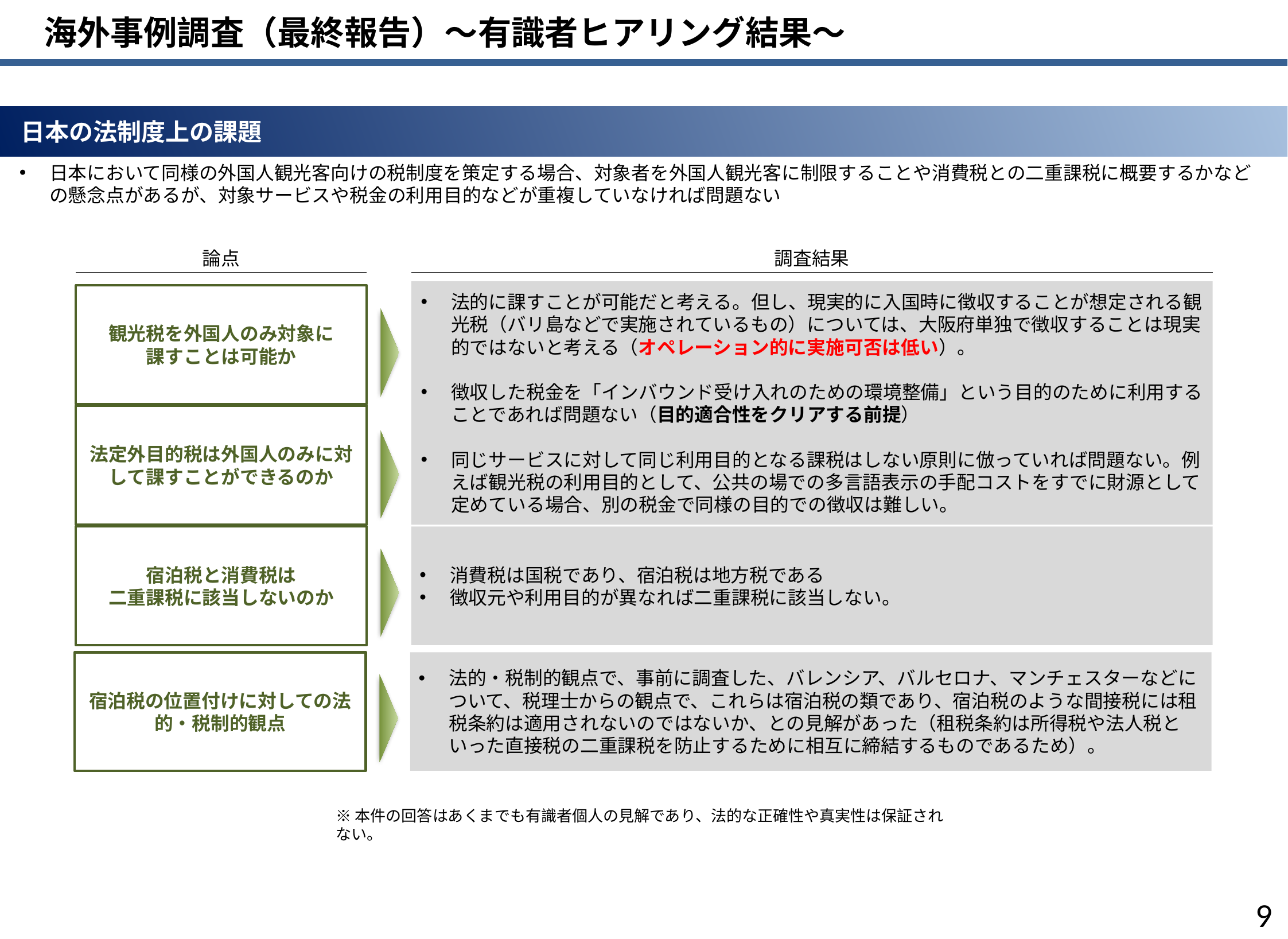

海外事例調査（最終報告）～有識者ヒアリング結果～
 日本の法制度上の課題
日本において同様の外国人観光客向けの税制度を策定する場合、対象者を外国人観光客に制限することや消費税との二重課税に概要するかなどの懸念点があるが、対象サービスや税金の利用目的などが重複していなければ問題ない
論点
観光税を外国人のみ対象に
課すことは可能か
法定外目的税は外国人のみに対して課すことができるのか
宿泊税と消費税は
二重課税に該当しないのか
宿泊税の位置付けに対しての法的・税制的観点
調査結果
法的に課すことが可能だと考える。但し、現実的に入国時に徴収することが想定される観光税（バリ島などで実施されているもの）については、大阪府単独で徴収することは現実的ではないと考える（オペレーション的に実施可否は低い）。

徴収した税金を「インバウンド受け入れのための環境整備」という目的のために利用することであれば問題ない（目的適合性をクリアする前提）

同じサービスに対して同じ利用目的となる課税はしない原則に倣っていれば問題ない。例えば観光税の利用目的として、公共の場での多言語表示の手配コストをすでに財源として定めている場合、別の税金で同様の目的での徴収は難しい。
消費税は国税であり、宿泊税は地方税である
徴収元や利用目的が異なれば二重課税に該当しない。
法的・税制的観点で、事前に調査した、バレンシア、バルセロナ、マンチェスターなどについて、税理士からの観点で、これらは宿泊税の類であり、宿泊税のような間接税には租税条約は適用されないのではないか、との見解があった（租税条約は所得税や法人税といった直接税の二重課税を防止するために相互に締結するものであるため）。

※本件の回答はあくまでも有識者個人の見解であり、法的な正確性や真実性は保証されない。
9